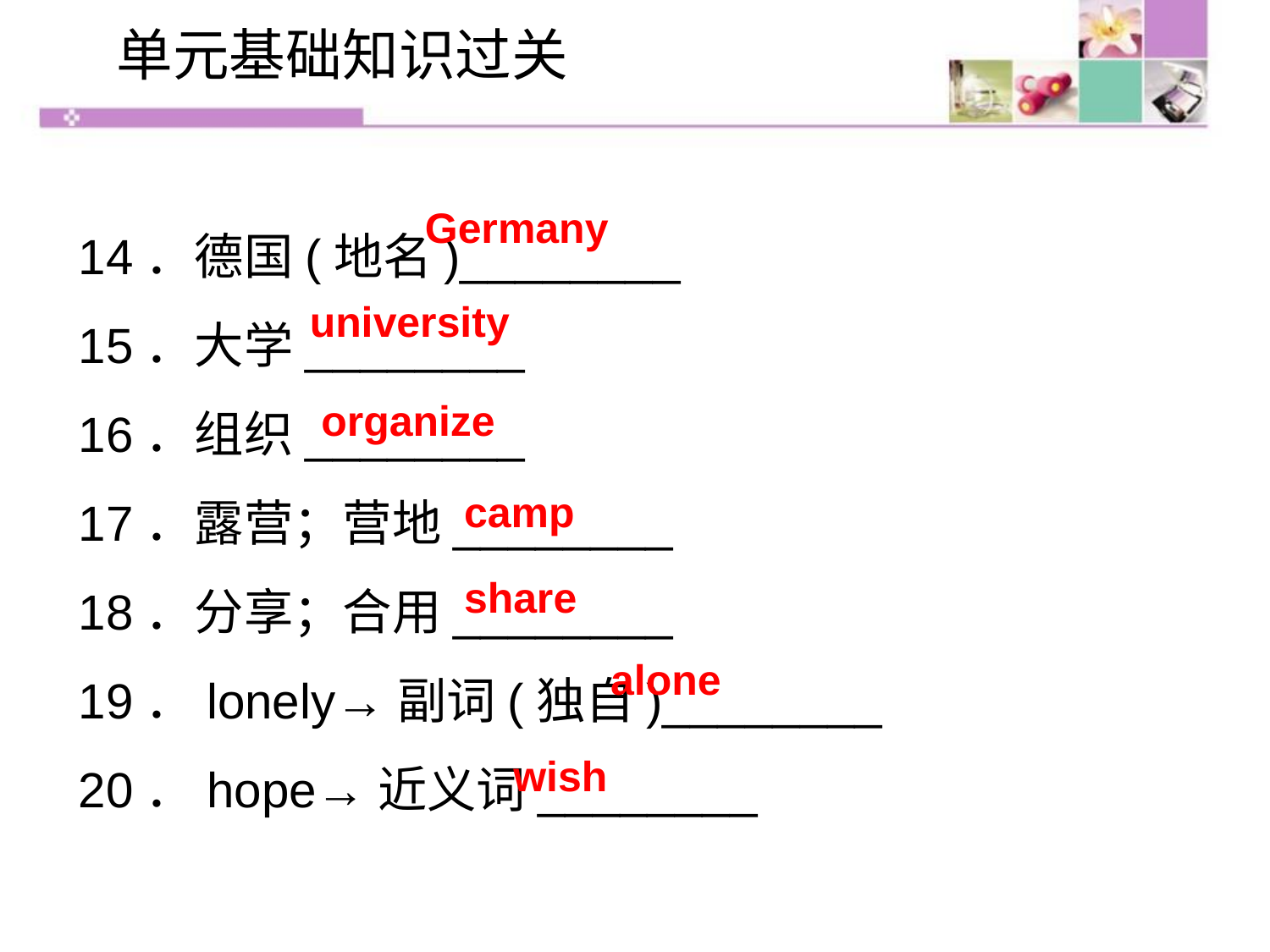

单元基础知识过关
14．德国(地名)________
15．大学________
16．组织________
17．露营；营地________
18．分享；合用________
19．lonely→副词(独自)________
20．hope→近义词________
Germany
university
organize
camp
share
alone
wish